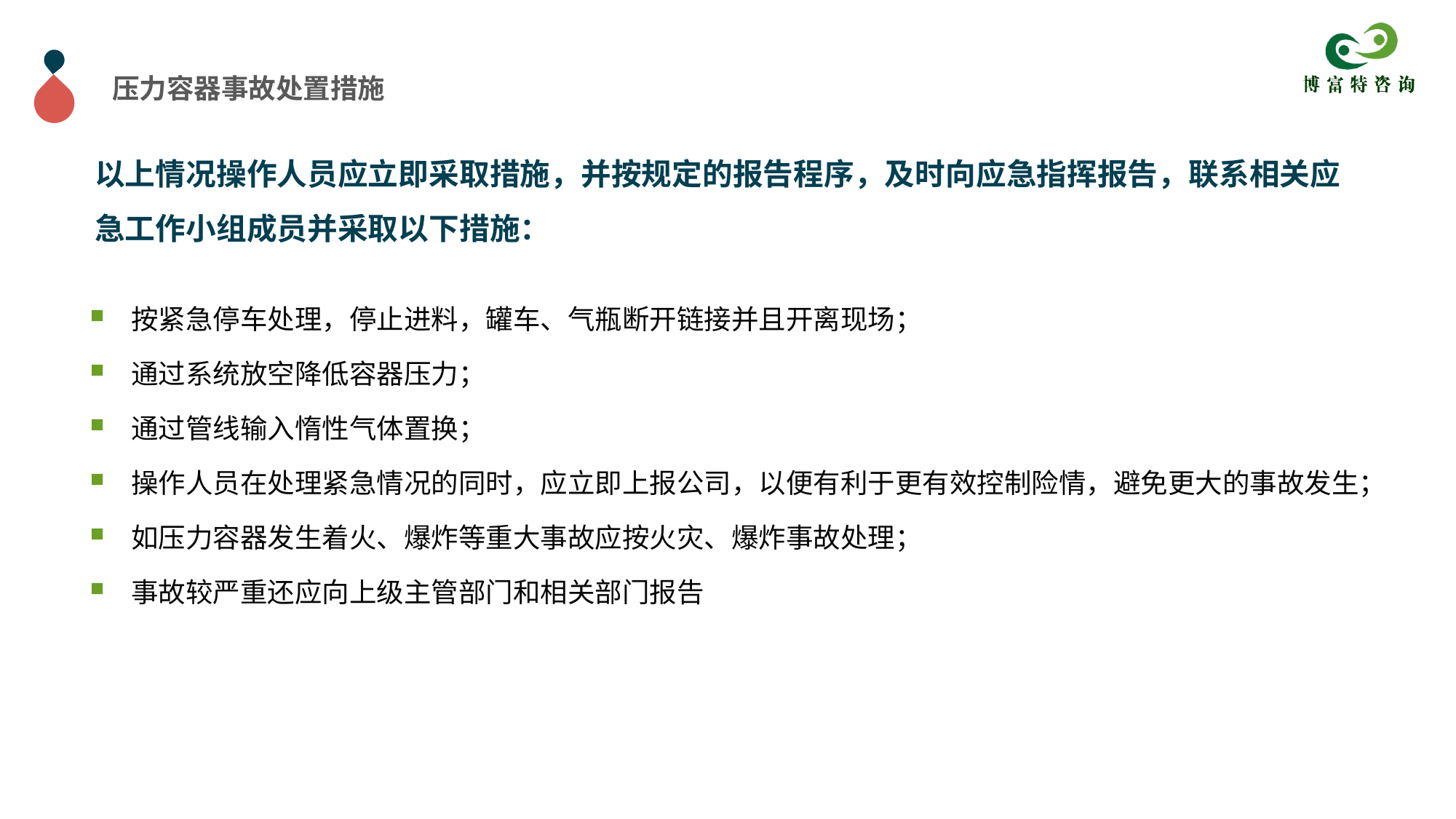

压力容器事故处置措施
以上情况操作人员应立即采取措施，并按规定的报告程序，及时向应急指挥报告，联系相关应急工作小组成员并采取以下措施：
按紧急停车处理，停止进料，罐车、气瓶断开链接并且开离现场；
通过系统放空降低容器压力；
通过管线输入惰性气体置换；
操作人员在处理紧急情况的同时，应立即上报公司，以便有利于更有效控制险情，避免更大的事故发生；
如压力容器发生着火、爆炸等重大事故应按火灾、爆炸事故处理；
事故较严重还应向上级主管部门和相关部门报告